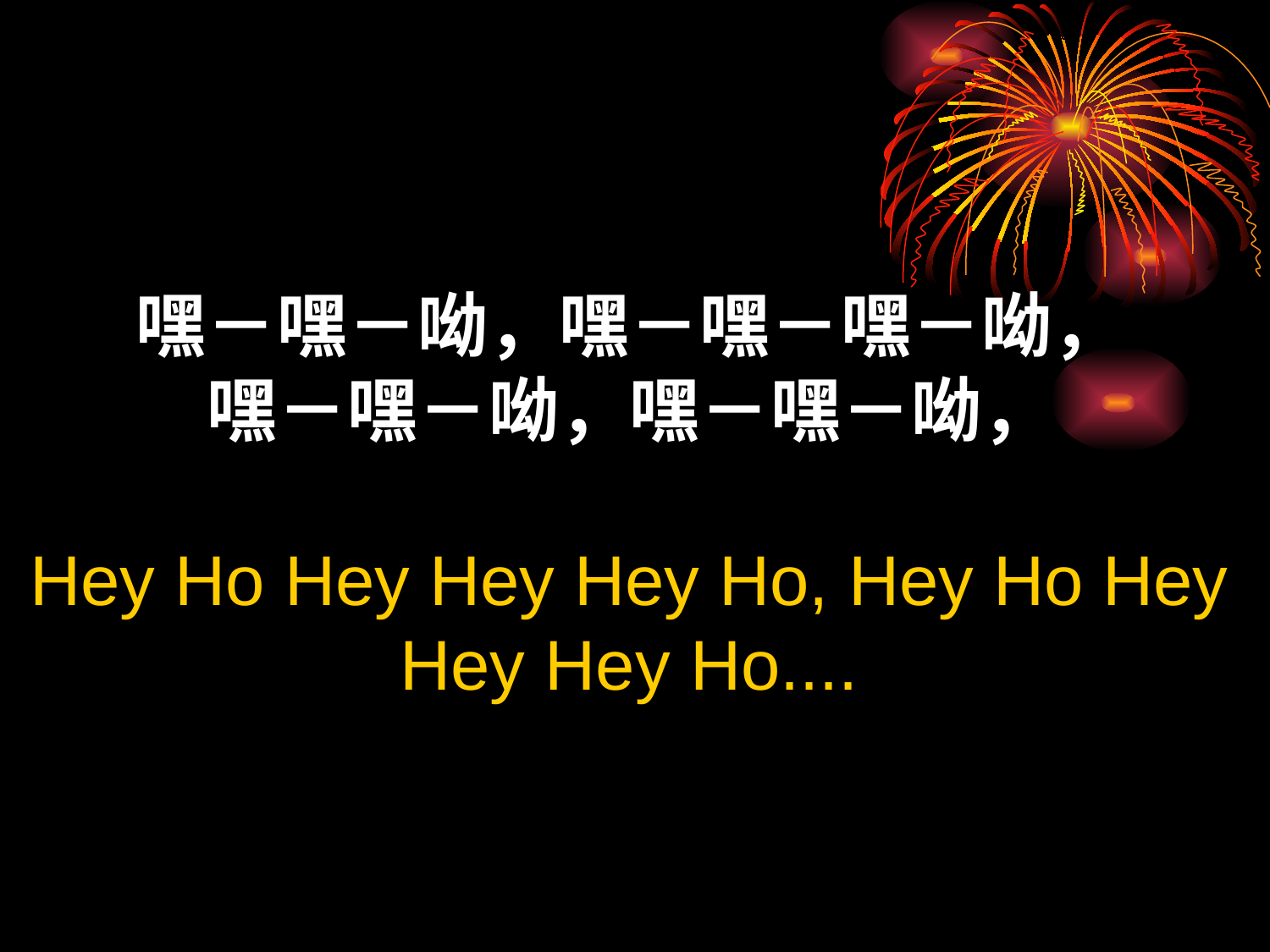

嘿－嘿－呦，嘿－嘿－嘿－呦，
嘿－嘿－呦，嘿－嘿－呦，

Hey Ho Hey Hey Hey Ho, Hey Ho Hey Hey Hey Ho....